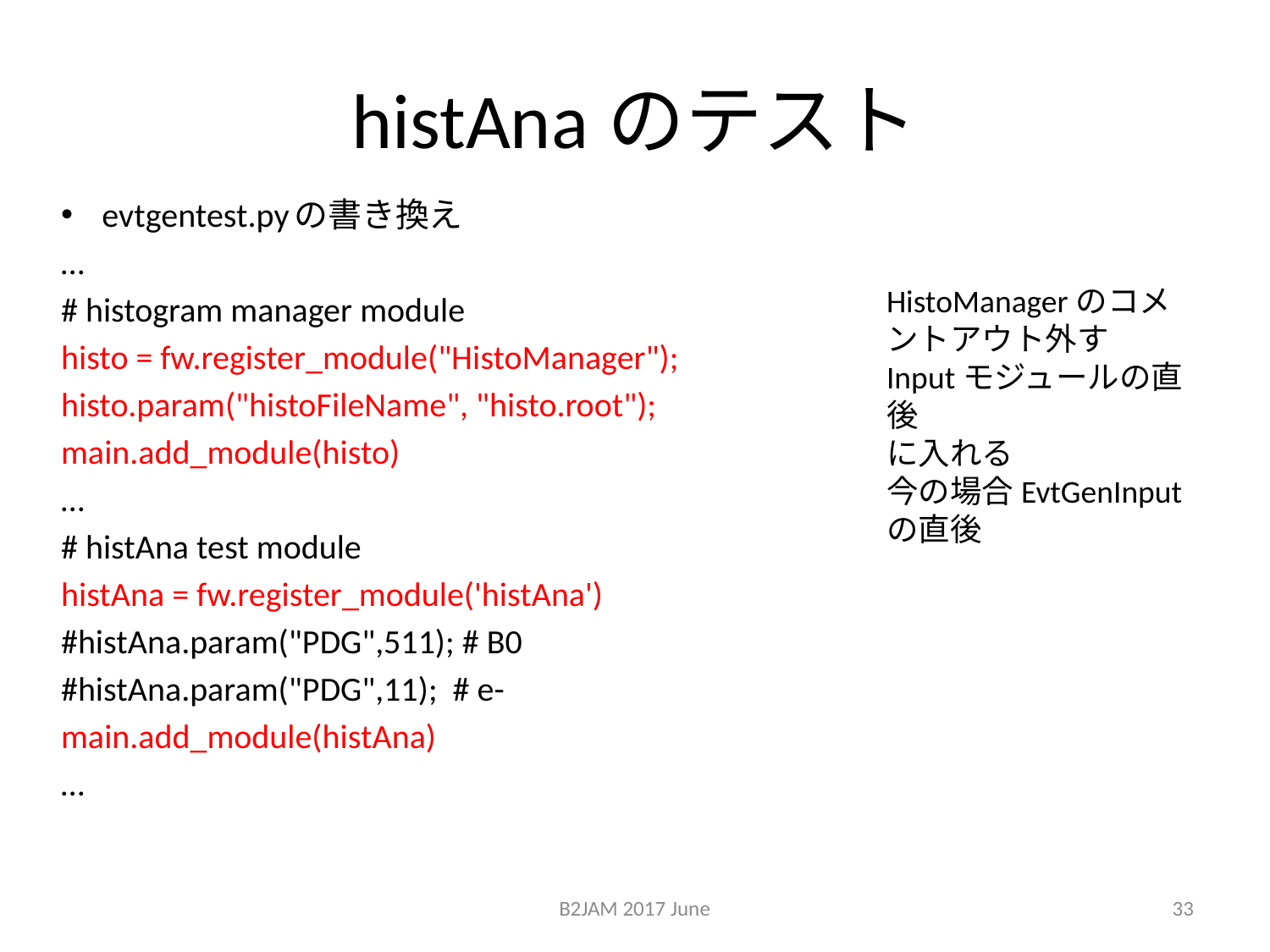

# histAnaのテスト
evtgentest.pyの書き換え
…
# histogram manager module
histo = fw.register_module("HistoManager");
histo.param("histoFileName", "histo.root");
main.add_module(histo)
…
# histAna test module
histAna = fw.register_module('histAna')
#histAna.param("PDG",511); # B0
#histAna.param("PDG",11);  # e-
main.add_module(histAna)
…

HistoManagerのコメントアウト外す
Inputモジュールの直後
に入れる
今の場合EvtGenInputの直後
B2JAM 2017 June
33